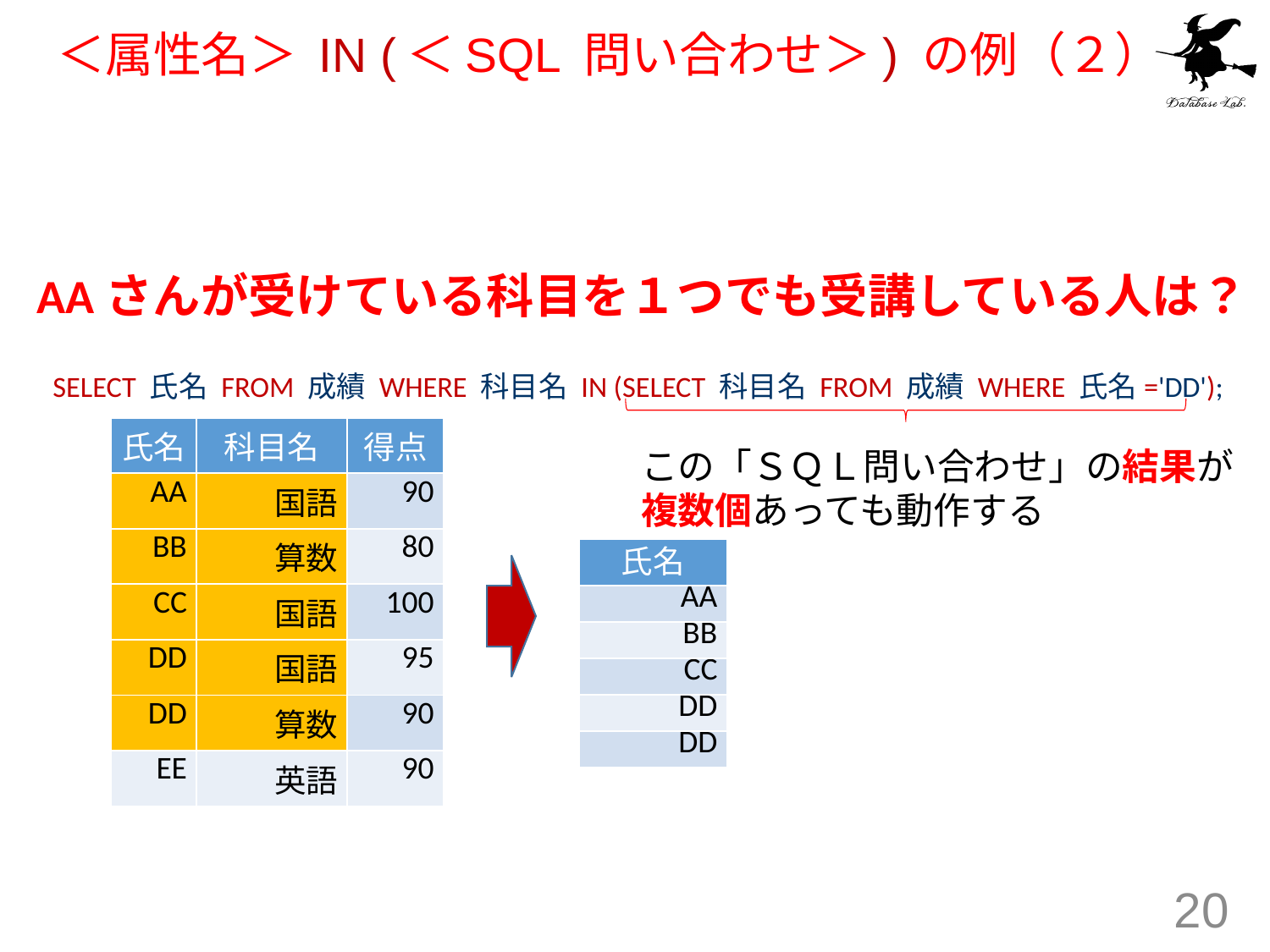

# ＜属性名＞ IN (＜SQL 問い合わせ＞) の例（２）

AAさんが受けている科目を１つでも受講している人は？
SELECT 氏名 FROM 成績 WHERE 科目名 IN (SELECT 科目名 FROM 成績 WHERE 氏名='DD');
| 氏名 | 科目名 | 得点 |
| --- | --- | --- |
| AA | 国語 | 90 |
| BB | 算数 | 80 |
| CC | 国語 | 100 |
| DD | 国語 | 95 |
| DD | 算数 | 90 |
| EE | 英語 | 90 |
この「ＳＱＬ問い合わせ」の結果が
複数個あっても動作する
| 氏名 |
| --- |
| AA |
| BB |
| CC |
| DD |
| DD |

20